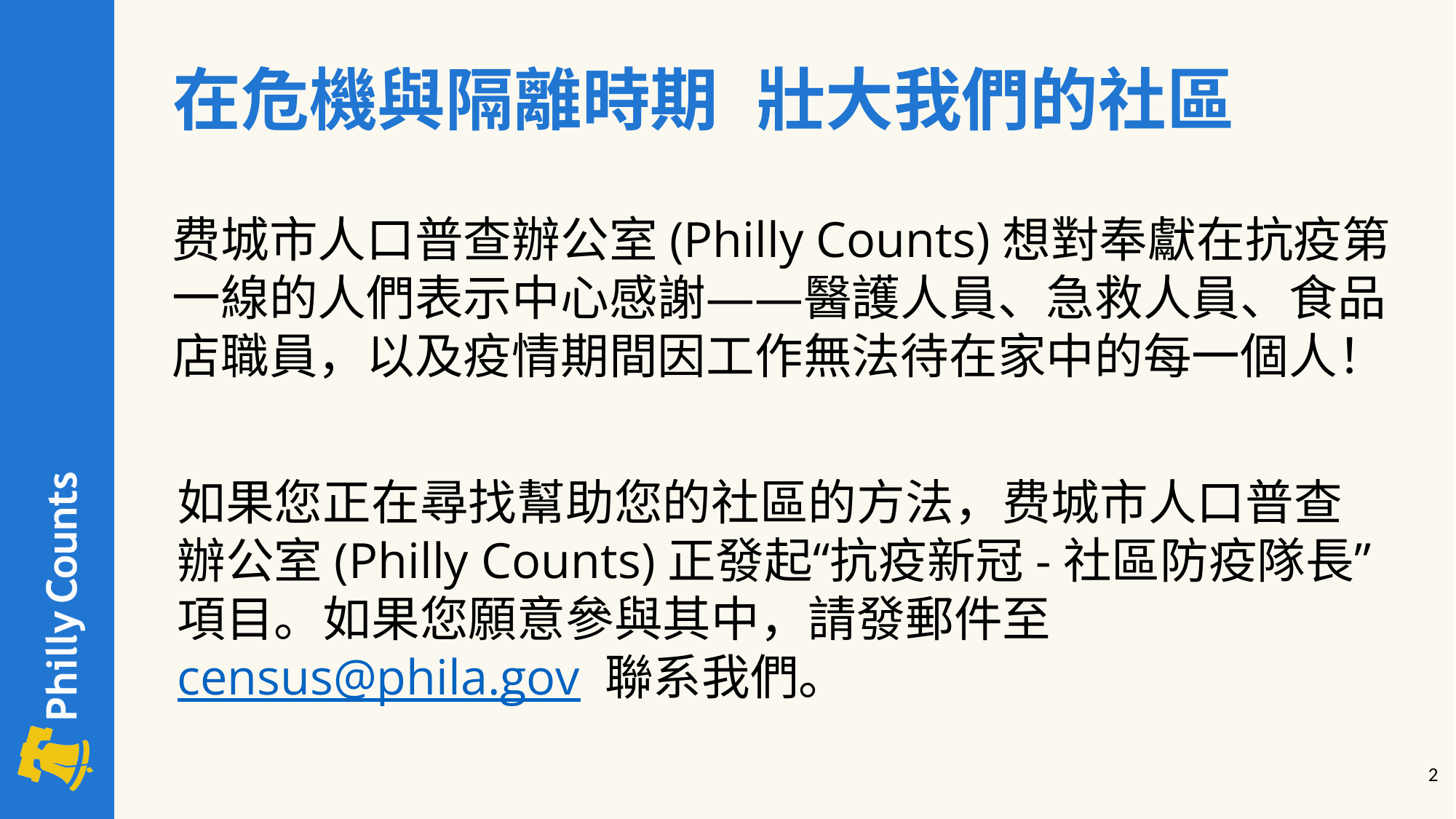

在危機與隔離時期  壯大我們的社區
费城市人口普查辦公室(Philly Counts)想對奉獻在抗疫第一線的人們表示中心感謝——醫護人員、急救人員、食品店職員，以及疫情期間因工作無法待在家中的每一個人！
如果您正在尋找幫助您的社區的方法，费城市人口普查辦公室(Philly Counts)正發起“抗疫新冠-社區防疫隊長”項目。如果您願意參與其中，請發郵件至 census@phila.gov 聯系我們。
2